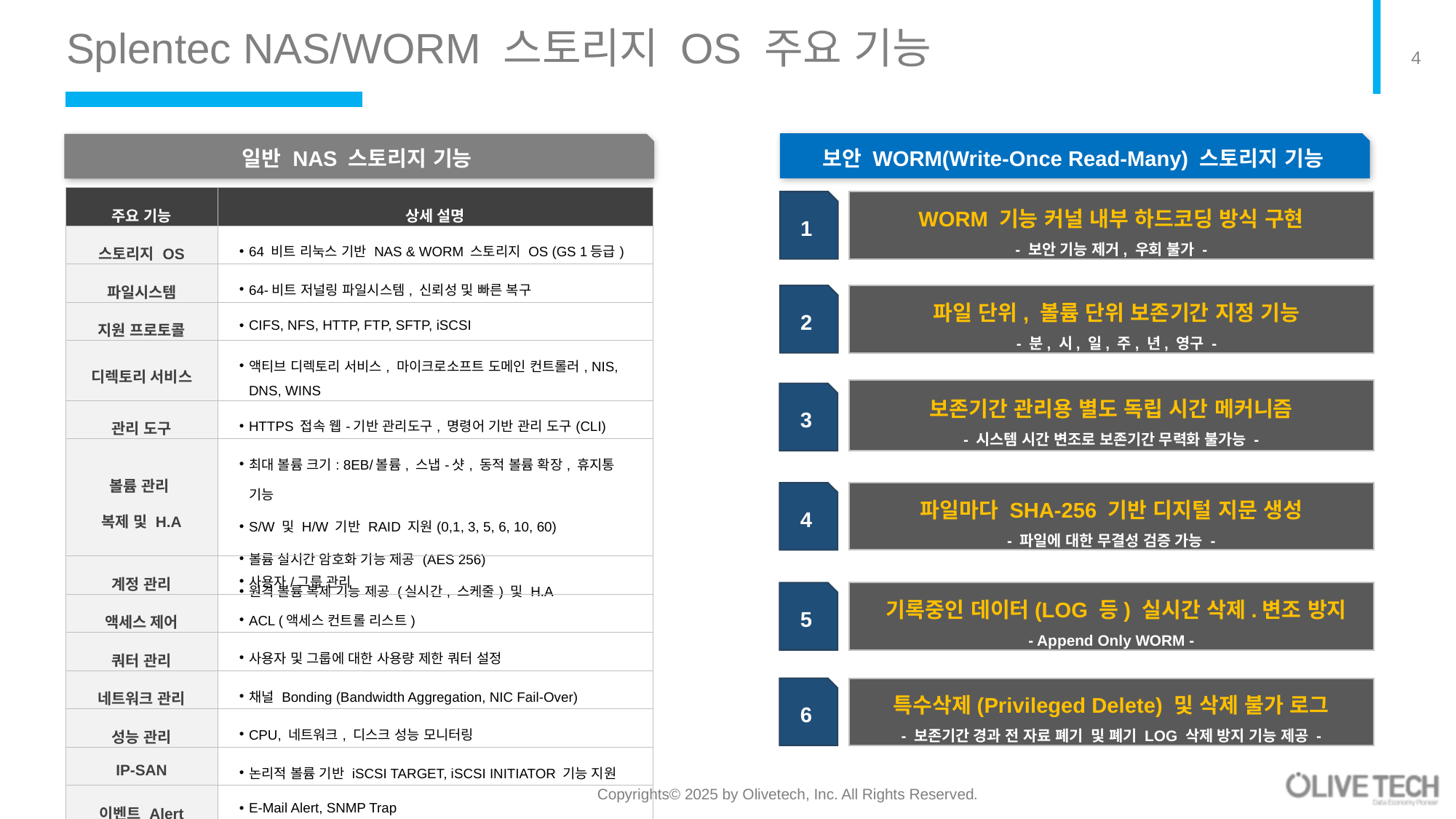

Splentec NAS/WORM 스토리지 OS 주요 기능
보안 WORM(Write-Once Read-Many) 스토리지 기능
일반 NAS 스토리지 기능
| 주요 기능 | 상세 설명 |
| --- | --- |
| 스토리지 OS | 64 비트 리눅스 기반 NAS & WORM 스토리지 OS (GS 1등급) |
| 파일시스템 | 64-비트 저널링 파일시스템, 신뢰성 및 빠른 복구 |
| 지원 프로토콜 | CIFS, NFS, HTTP, FTP, SFTP, iSCSI |
| 디렉토리 서비스 | 액티브 디렉토리 서비스, 마이크로소프트 도메인 컨트롤러, NIS, DNS, WINS |
| 관리 도구 | HTTPS 접속 웹-기반 관리도구, 명령어 기반 관리 도구(CLI) |
| 볼륨 관리 복제 및 H.A | 최대 볼륨 크기: 8EB/볼륨, 스냅-샷, 동적 볼륨 확장, 휴지통 기능 S/W 및 H/W 기반 RAID 지원(0,1, 3, 5, 6, 10, 60) 볼륨 실시간 암호화 기능 제공 (AES 256) 원격 볼륨 복제 기능 제공 (실시간, 스케줄) 및 H.A |
| 계정 관리 | 사용자/그룹 관리 |
| 액세스 제어 | ACL (액세스 컨트롤 리스트) |
| 쿼터 관리 | 사용자 및 그룹에 대한 사용량 제한 쿼터 설정 |
| 네트워크 관리 | 채널 Bonding (Bandwidth Aggregation, NIC Fail-Over) |
| 성능 관리 | CPU, 네트워크, 디스크 성능 모니터링 |
| IP-SAN | 논리적 볼륨 기반 iSCSI TARGET, iSCSI INITIATOR 기능 지원 |
| 이벤트 Alert | E-Mail Alert, SNMP Trap |
1
WORM 기능 커널 내부 하드코딩 방식 구현
- 보안 기능 제거, 우회 불가 -
파일 단위, 볼륨 단위 보존기간 지정 기능
- 분, 시, 일, 주, 년, 영구 -
2
보존기간 관리용 별도 독립 시간 메커니즘
- 시스템 시간 변조로 보존기간 무력화 불가능 -
3
4
파일마다 SHA-256 기반 디지털 지문 생성
- 파일에 대한 무결성 검증 가능 -
5
기록중인 데이터(LOG 등) 실시간 삭제.변조 방지
- Append Only WORM -
6
특수삭제(Privileged Delete) 및 삭제 불가 로그
- 보존기간 경과 전 자료 폐기  및 폐기 LOG 삭제 방지 기능 제공 -